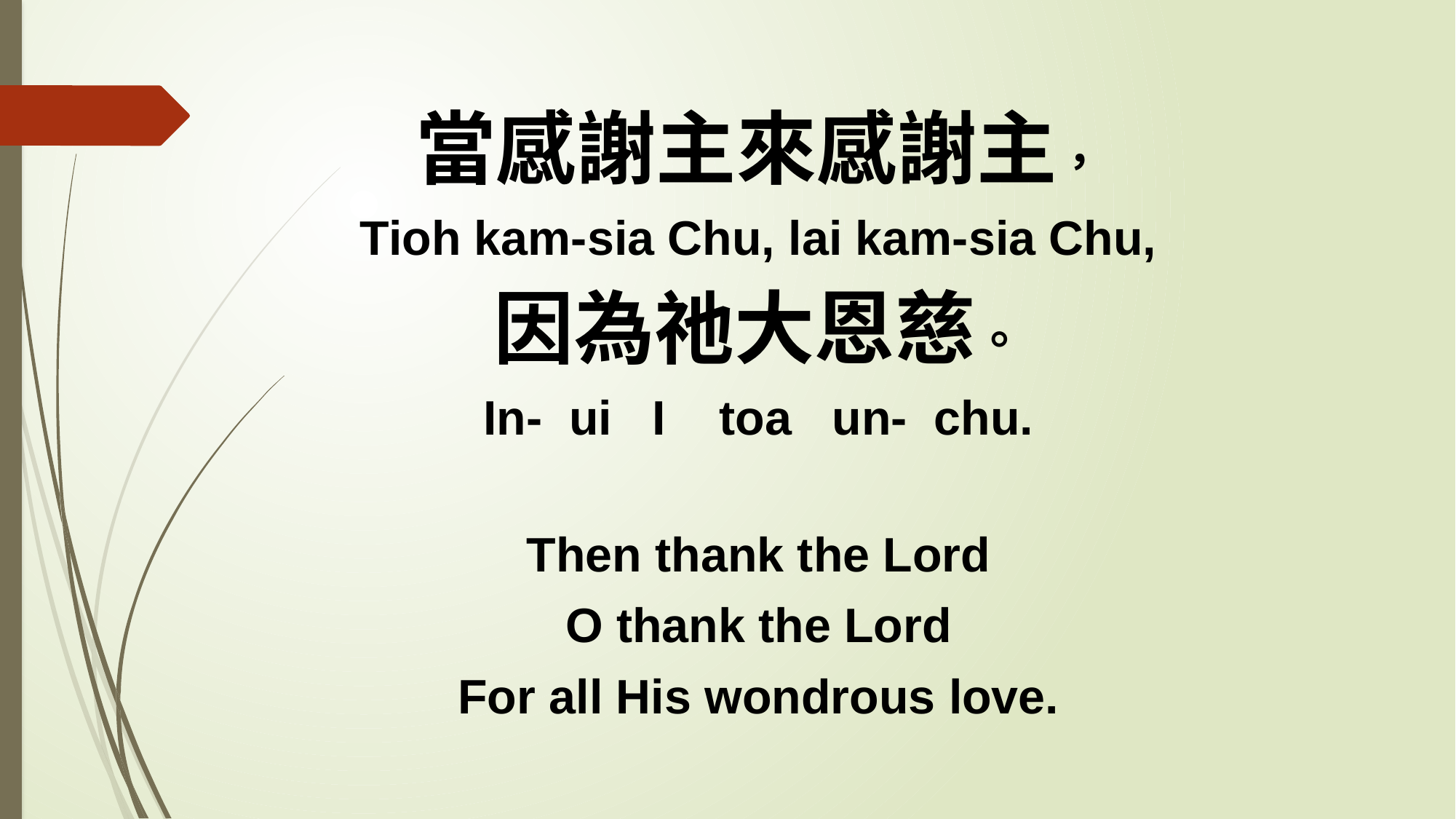

當感謝主來感謝主，
Tioh kam-sia Chu, lai kam-sia Chu,
因為祂大恩慈。
In-  ui   I    toa   un-  chu.

Then thank the Lord
O thank the Lord
For all His wondrous love.